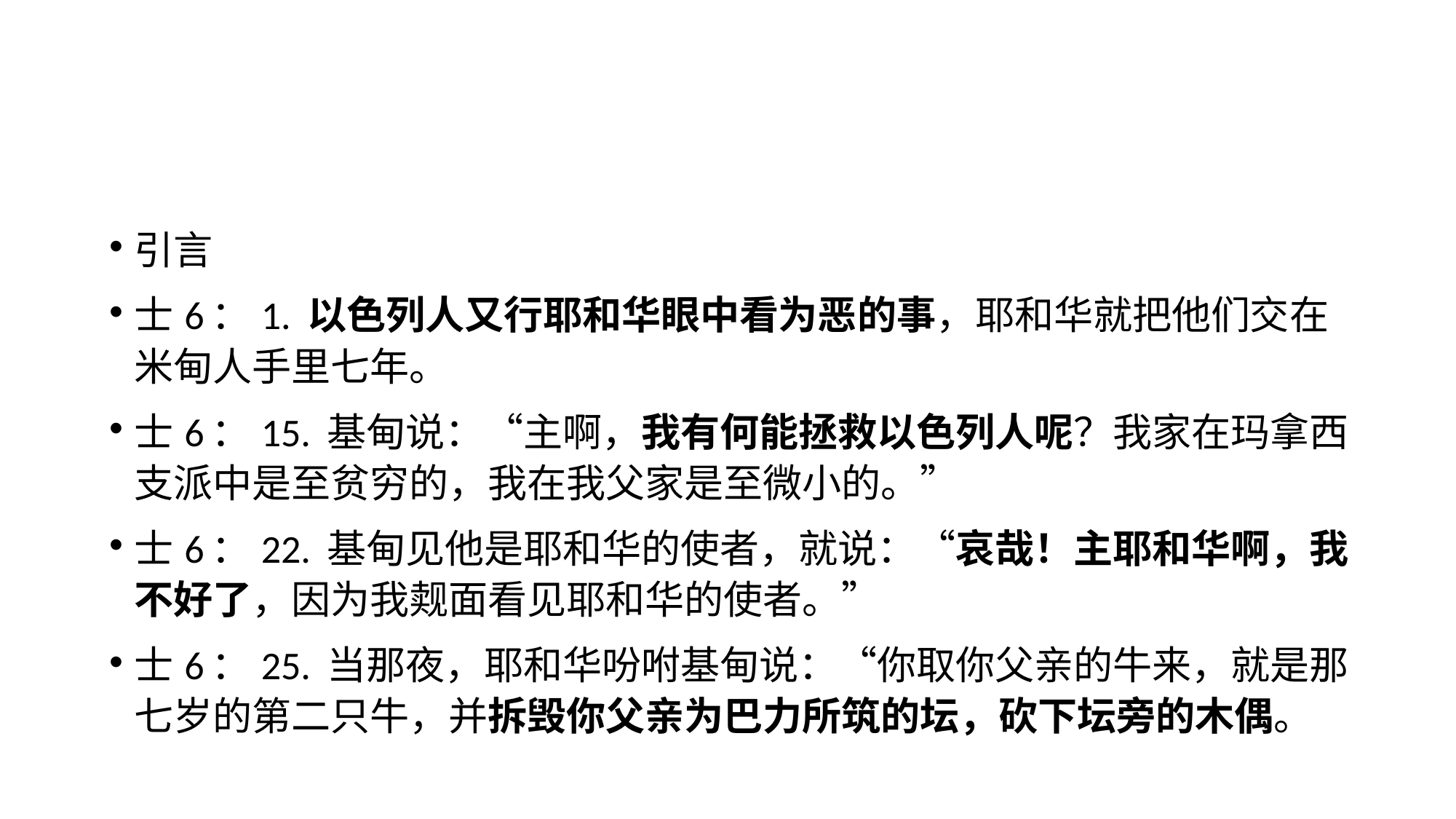

引言
士6：1. 以色列人又行耶和华眼中看为恶的事，耶和华就把他们交在米甸人手里七年。
士6：15. 基甸说：“主啊，我有何能拯救以色列人呢？我家在玛拿西支派中是至贫穷的，我在我父家是至微小的。”
士6：22. 基甸见他是耶和华的使者，就说：“哀哉！主耶和华啊，我不好了，因为我觌面看见耶和华的使者。”
士6：25. 当那夜，耶和华吩咐基甸说：“你取你父亲的牛来，就是那七岁的第二只牛，并拆毁你父亲为巴力所筑的坛，砍下坛旁的木偶。